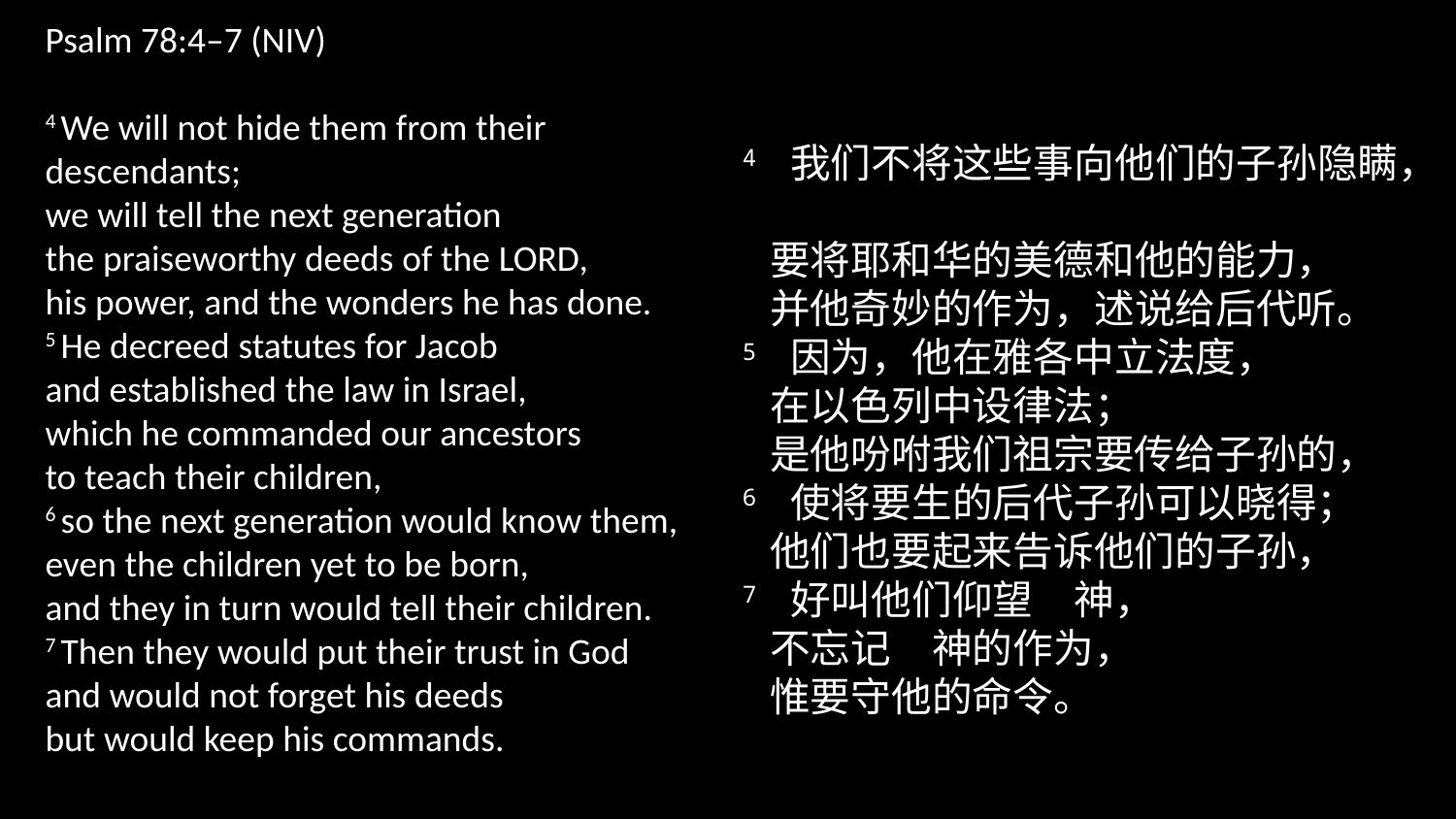

Psalm 78:4–7 (NIV)

4 We will not hide them from their descendants;
we will tell the next generation
the praiseworthy deeds of the Lord,
his power, and the wonders he has done.
5 He decreed statutes for Jacob
and established the law in Israel,
which he commanded our ancestors
to teach their children,
6 so the next generation would know them,
even the children yet to be born,
and they in turn would tell their children.
7 Then they would put their trust in God
and would not forget his deeds
but would keep his commands.

4 我们不将这些事向他们的子孙隐瞒，
  要将耶和华的美德和他的能力，
  并他奇妙的作为，述说给后代听。
5 因为，他在雅各中立法度，
  在以色列中设律法；
  是他吩咐我们祖宗要传给子孙的，
6 使将要生的后代子孙可以晓得；
  他们也要起来告诉他们的子孙，
7 好叫他们仰望　神，
  不忘记　神的作为，
  惟要守他的命令。